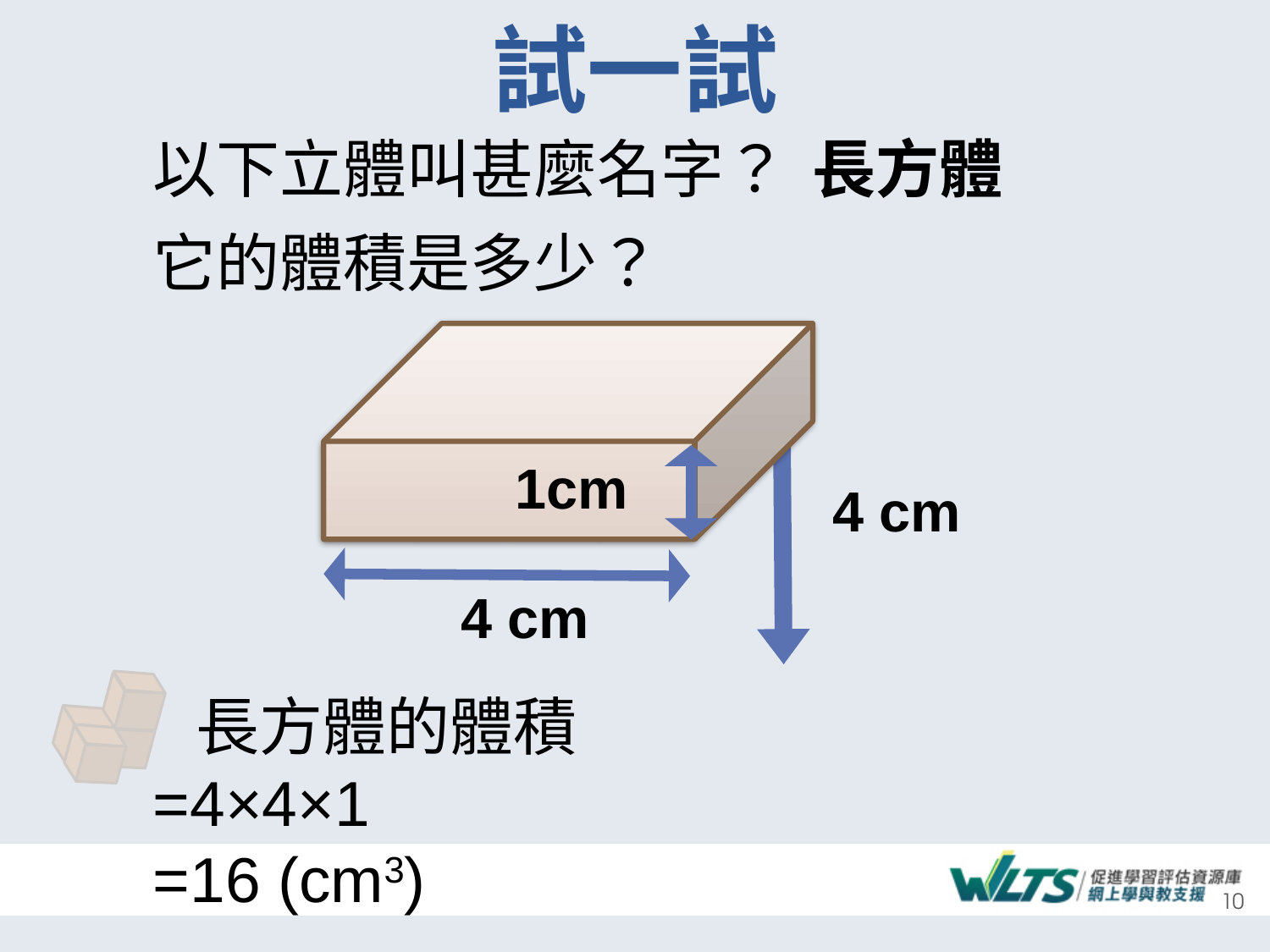

# 試一試

長方體
以下立體叫甚麼名字？
它的體積是多少？

1cm
4 cm
4 cm
  長方體的體積
=4×4×1
=16 (cm3)
10